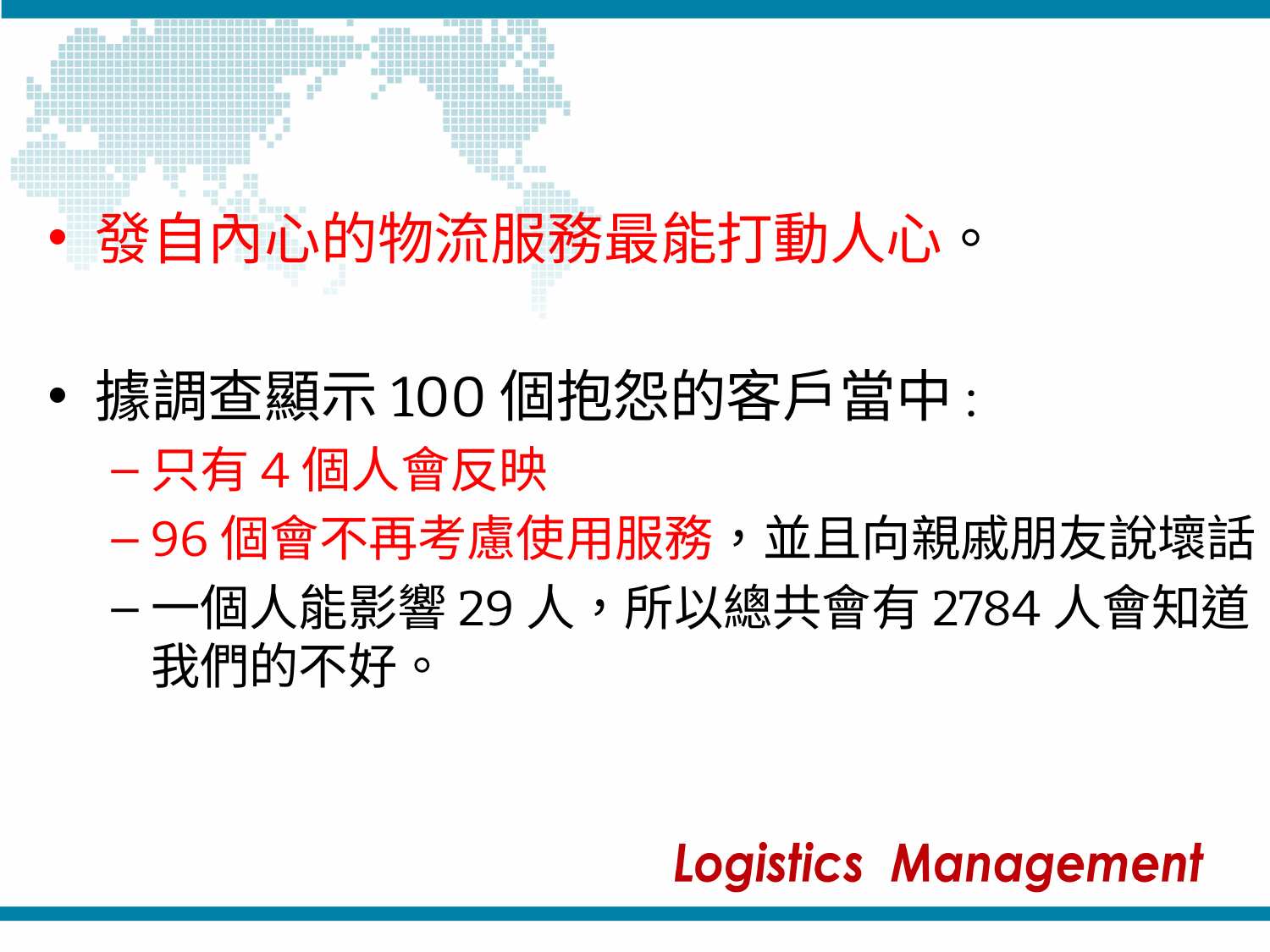

#
發自內心的物流服務最能打動人心。

據調查顯示100個抱怨的客戶當中:
只有4個人會反映
96個會不再考慮使用服務，並且向親戚朋友說壞話
一個人能影響29人，所以總共會有2784人會知道我們的不好。